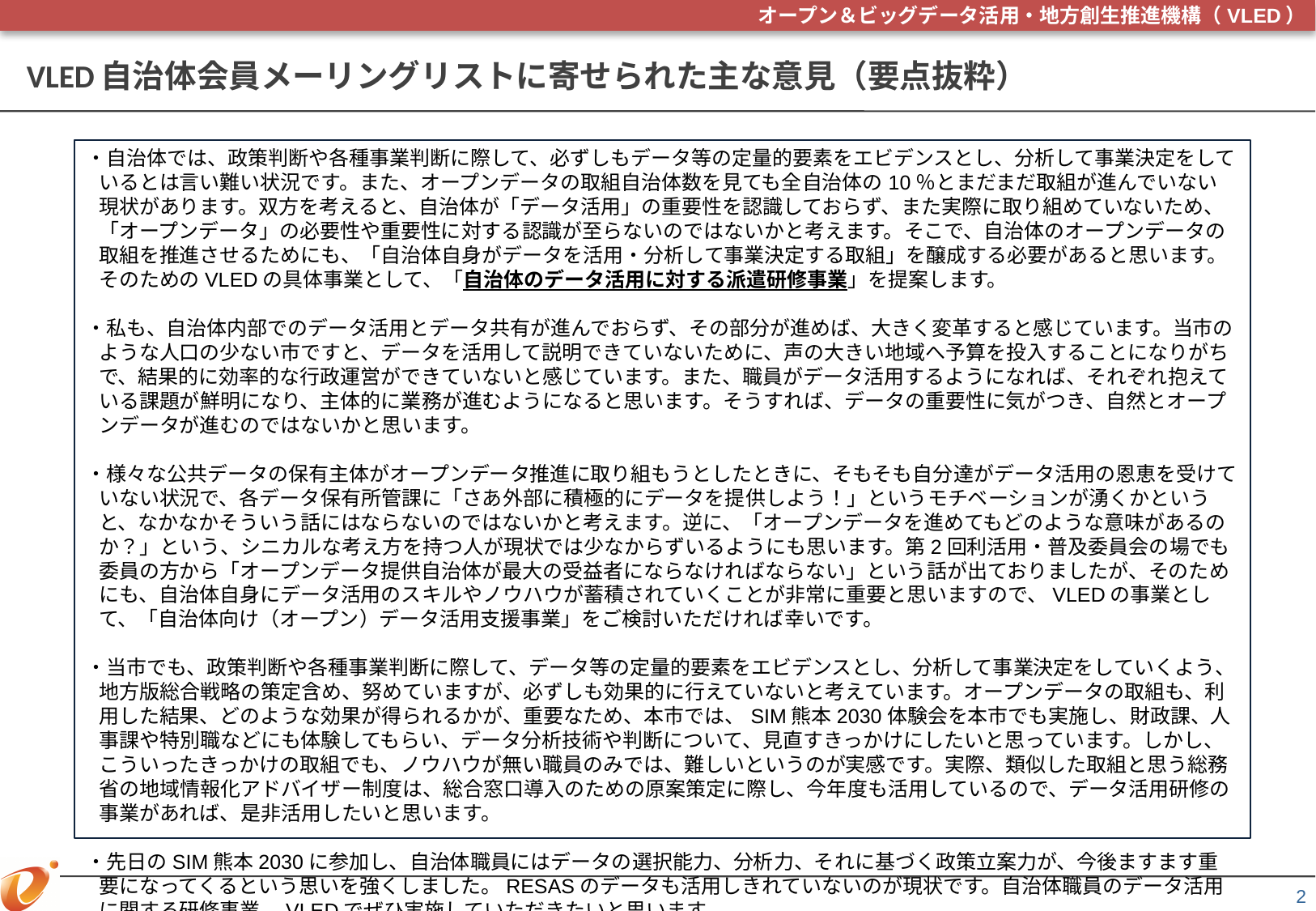

# VLED自治体会員メーリングリストに寄せられた主な意見（要点抜粋）
・自治体では、政策判断や各種事業判断に際して、必ずしもデータ等の定量的要素をエビデンスとし、分析して事業決定をしているとは言い難い状況です。また、オープンデータの取組自治体数を見ても全自治体の10％とまだまだ取組が進んでいない現状があります。双方を考えると、自治体が「データ活用」の重要性を認識しておらず、また実際に取り組めていないため、「オープンデータ」の必要性や重要性に対する認識が至らないのではないかと考えます。そこで、自治体のオープンデータの取組を推進させるためにも、「自治体自身がデータを活用・分析して事業決定する取組」を醸成する必要があると思います。そのためのVLEDの具体事業として、「自治体のデータ活用に対する派遣研修事業」を提案します。

・私も、自治体内部でのデータ活用とデータ共有が進んでおらず、その部分が進めば、大きく変革すると感じています。当市のような人口の少ない市ですと、データを活用して説明できていないために、声の大きい地域へ予算を投入することになりがちで、結果的に効率的な行政運営ができていないと感じています。また、職員がデータ活用するようになれば、それぞれ抱えている課題が鮮明になり、主体的に業務が進むようになると思います。そうすれば、データの重要性に気がつき、自然とオープンデータが進むのではないかと思います。

・様々な公共データの保有主体がオープンデータ推進に取り組もうとしたときに、そもそも自分達がデータ活用の恩恵を受けていない状況で、各データ保有所管課に「さあ外部に積極的にデータを提供しよう！」というモチベーションが湧くかというと、なかなかそういう話にはならないのではないかと考えます。逆に、「オープンデータを進めてもどのような意味があるのか？」という、シニカルな考え方を持つ人が現状では少なからずいるようにも思います。第2回利活用・普及委員会の場でも委員の方から「オープンデータ提供自治体が最大の受益者にならなければならない」という話が出ておりましたが、そのためにも、自治体自身にデータ活用のスキルやノウハウが蓄積されていくことが非常に重要と思いますので、VLEDの事業として、「自治体向け（オープン）データ活用支援事業」をご検討いただければ幸いです。

・当市でも、政策判断や各種事業判断に際して、データ等の定量的要素をエビデンスとし、分析して事業決定をしていくよう、地方版総合戦略の策定含め、努めていますが、必ずしも効果的に行えていないと考えています。オープンデータの取組も、利用した結果、どのような効果が得られるかが、重要なため、本市では、SIM熊本2030体験会を本市でも実施し、財政課、人事課や特別職などにも体験してもらい、データ分析技術や判断について、見直すきっかけにしたいと思っています。しかし、こういったきっかけの取組でも、ノウハウが無い職員のみでは、難しいというのが実感です。実際、類似した取組と思う総務省の地域情報化アドバイザー制度は、総合窓口導入のための原案策定に際し、今年度も活用しているので、データ活用研修の事業があれば、是非活用したいと思います。

・先日のSIM熊本2030に参加し、自治体職員にはデータの選択能力、分析力、それに基づく政策立案力が、今後ますます重要になってくるという思いを強くしました。RESASのデータも活用しきれていないのが現状です。自治体職員のデータ活用に関する研修事業、VLEDでぜひ実施していただきたいと思います。
2